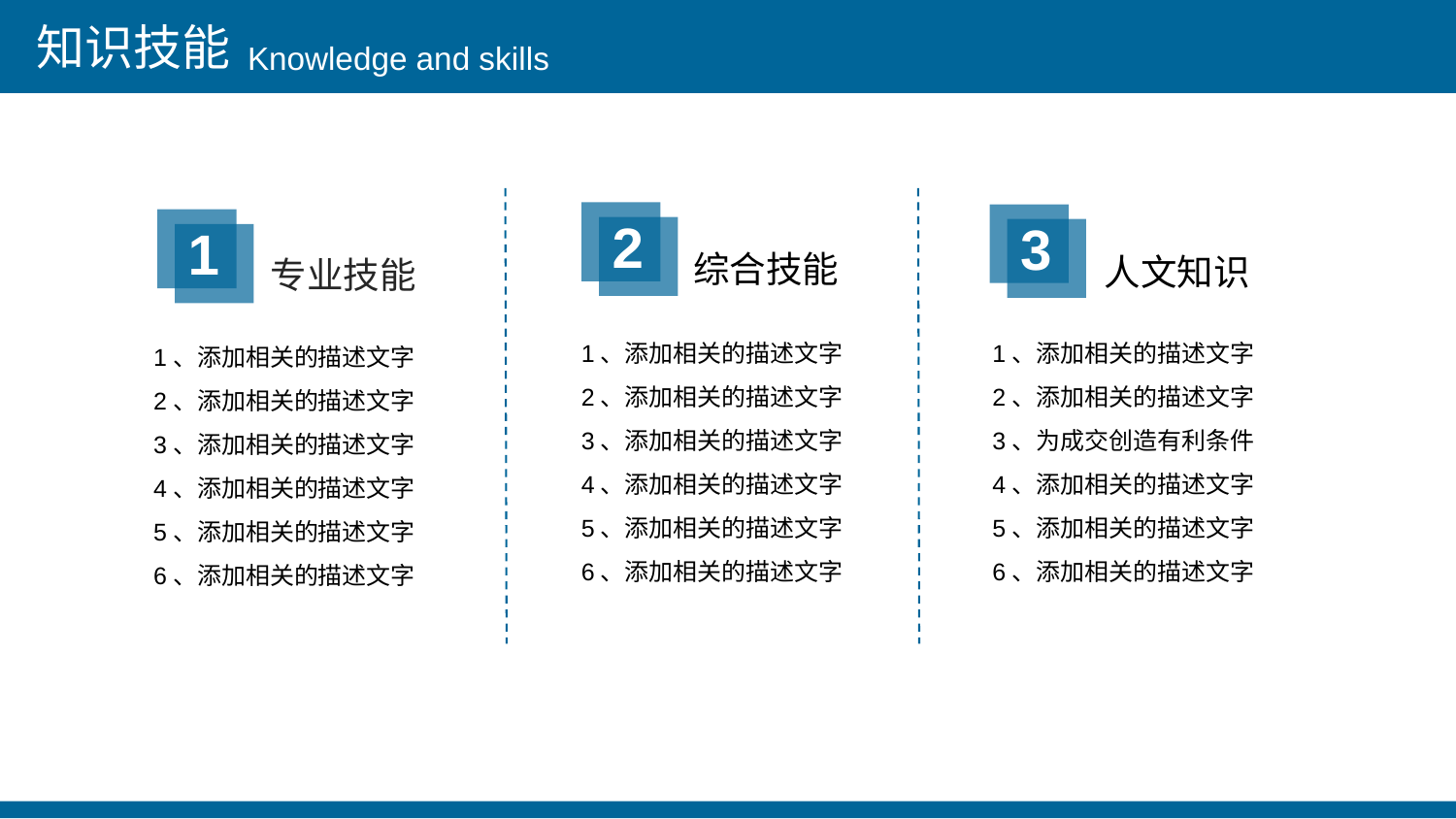

知识技能
Knowledge and skills

2

3

1

综合技能
人文知识
专业技能
1、添加相关的描述文字
2、添加相关的描述文字
3、添加相关的描述文字
4、添加相关的描述文字
5、添加相关的描述文字
6、添加相关的描述文字

1、添加相关的描述文字
2、添加相关的描述文字
3、为成交创造有利条件
4、添加相关的描述文字
5、添加相关的描述文字
6、添加相关的描述文字

1、添加相关的描述文字
2、添加相关的描述文字
3、添加相关的描述文字
4、添加相关的描述文字
5、添加相关的描述文字
6、添加相关的描述文字